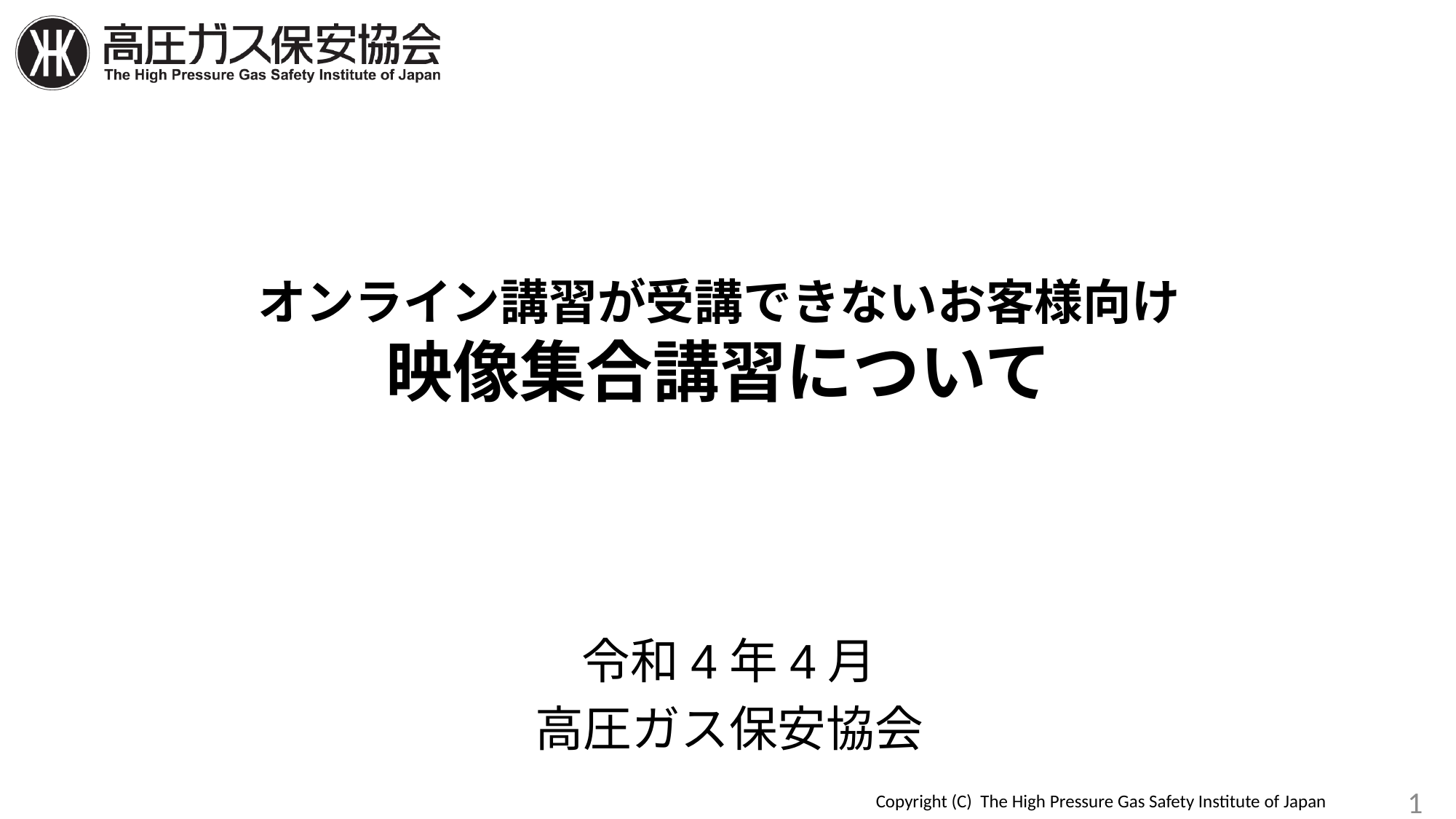

# オンライン講習が受講できないお客様向け 映像集合講習について
令和4年4月
高圧ガス保安協会
1